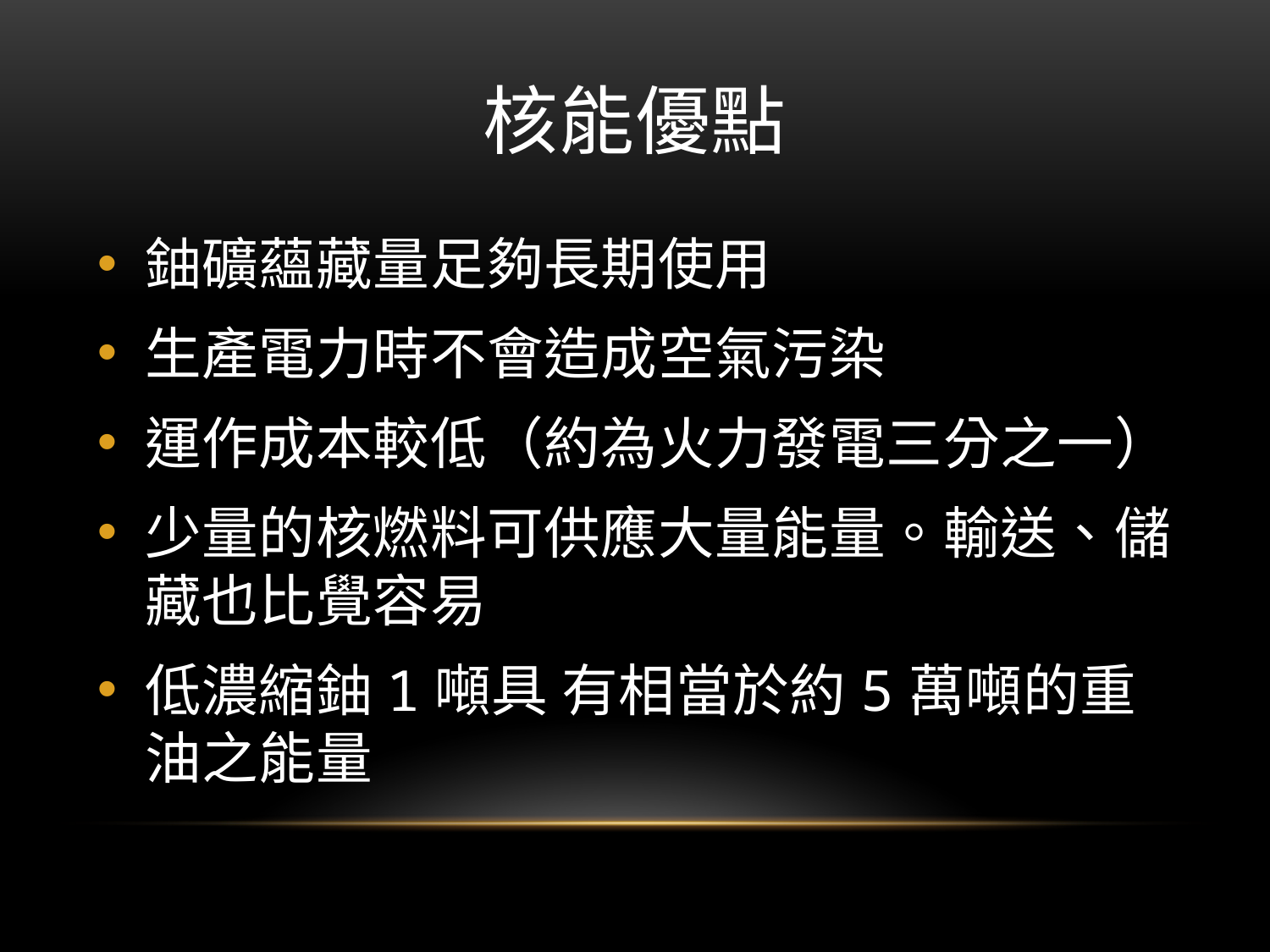

# 核能優點
鈾礦蘊藏量足夠長期使用
生產電力時不會造成空氣污染
運作成本較低（約為火力發電三分之一）
少量的核燃料可供應大量能量。輸送、儲藏也比覺容易
低濃縮鈾1噸具 有相當於約5萬噸的重油之能量